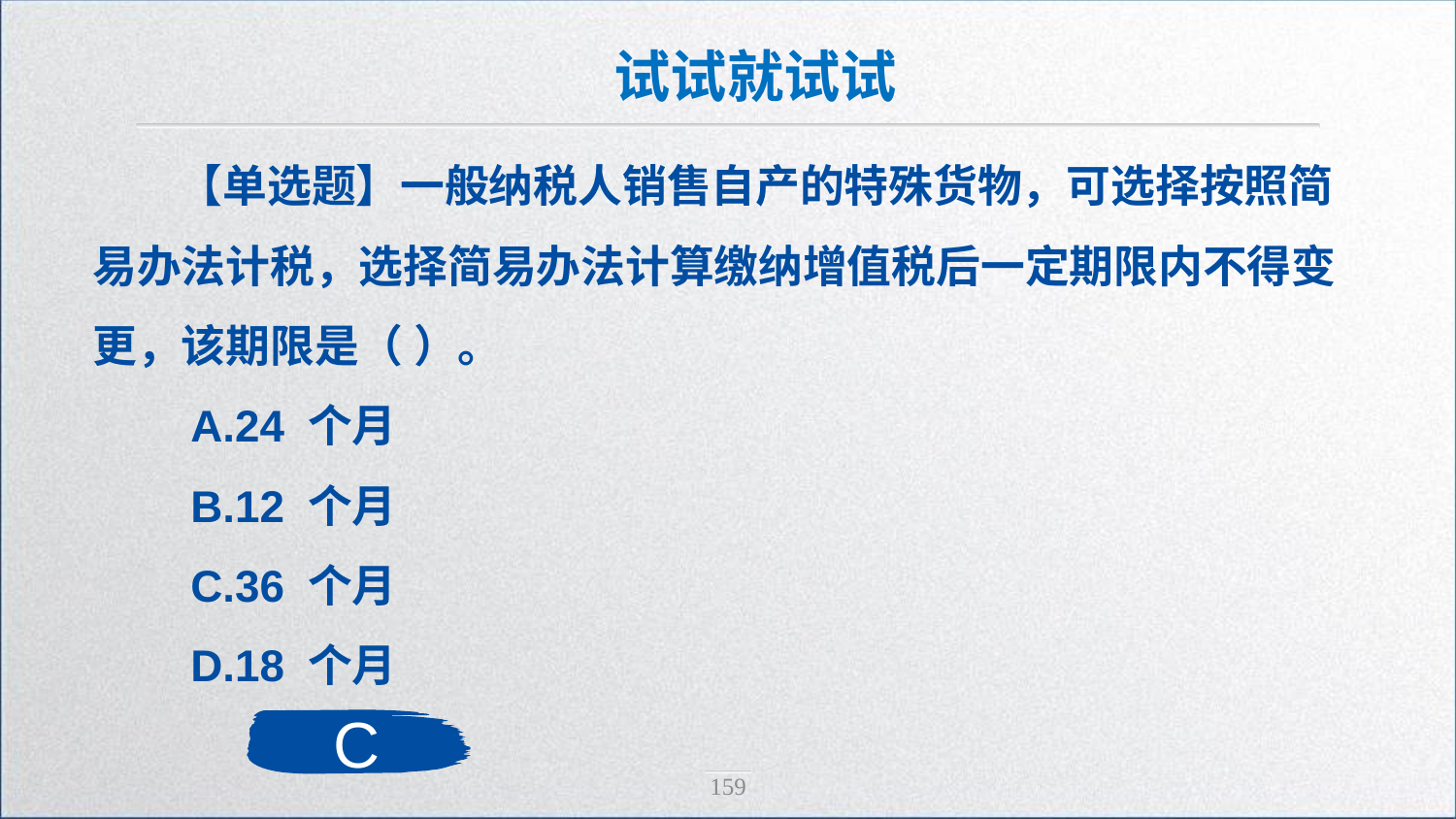

试试就试试
【单选题】一般纳税人销售自产的特殊货物，可选择按照简易办法计税，选择简易办法计算缴纳增值税后一定期限内不得变更，该期限是（ ）。
 A.24 个月
 B.12 个月
 C.36 个月
 D.18 个月

C
159